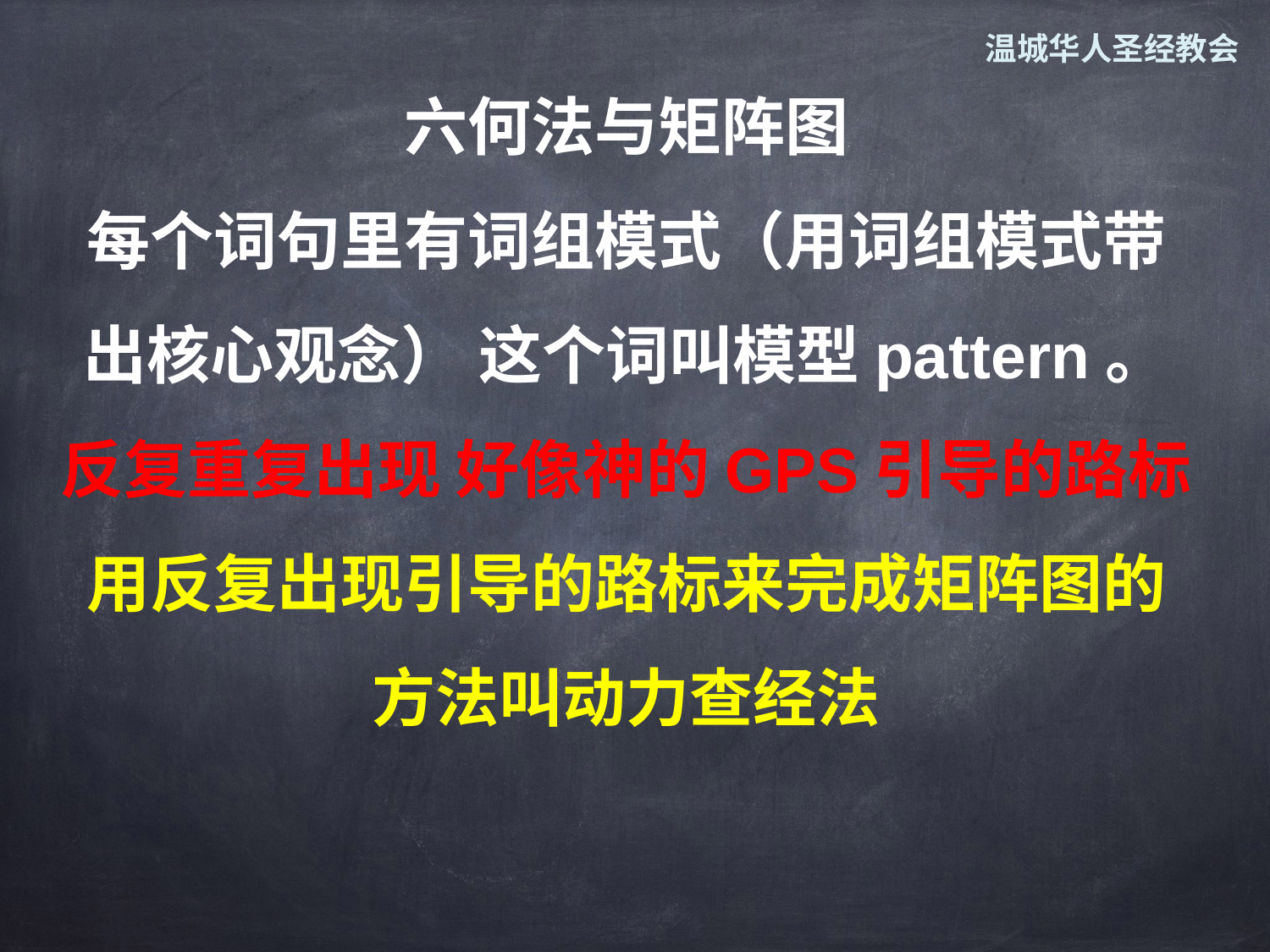

温城华人圣经教会
六何法与矩阵图
每个词句里有词组模式（用词组模式带出核心观念） 这个词叫模型pattern。
反复重复出现 好像神的GPS引导的路标
用反复出现引导的路标来完成矩阵图的方法叫动力查经法